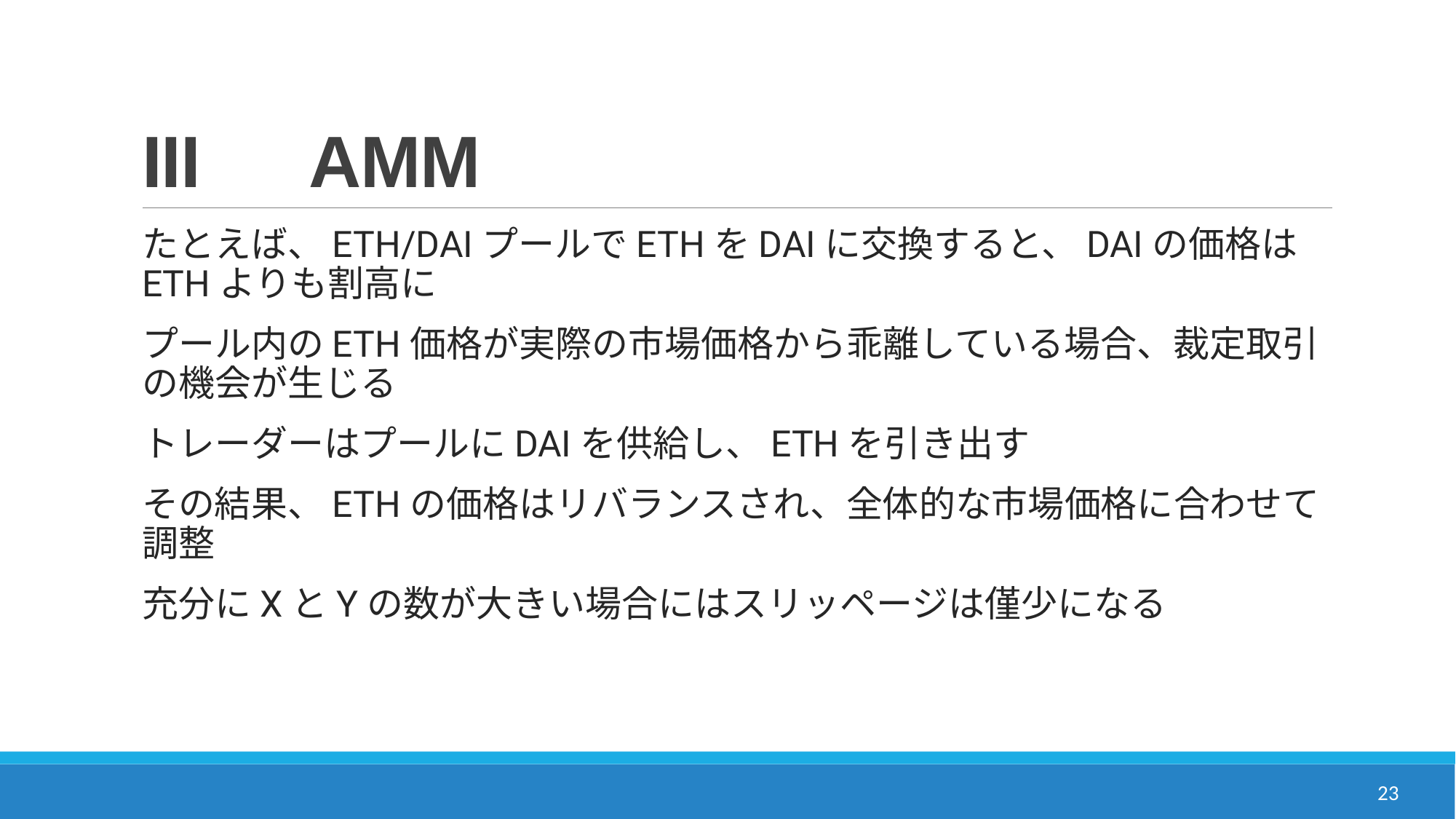

# III　AMM
たとえば、ETH/DAIプールでETHをDAIに交換すると、DAIの価格はETHよりも割高に
プール内のETH価格が実際の市場価格から乖離している場合、裁定取引の機会が生じる
トレーダーはプールにDAIを供給し、ETHを引き出す
その結果、ETHの価格はリバランスされ、全体的な市場価格に合わせて調整
充分にXとYの数が大きい場合にはスリッページは僅少になる
23